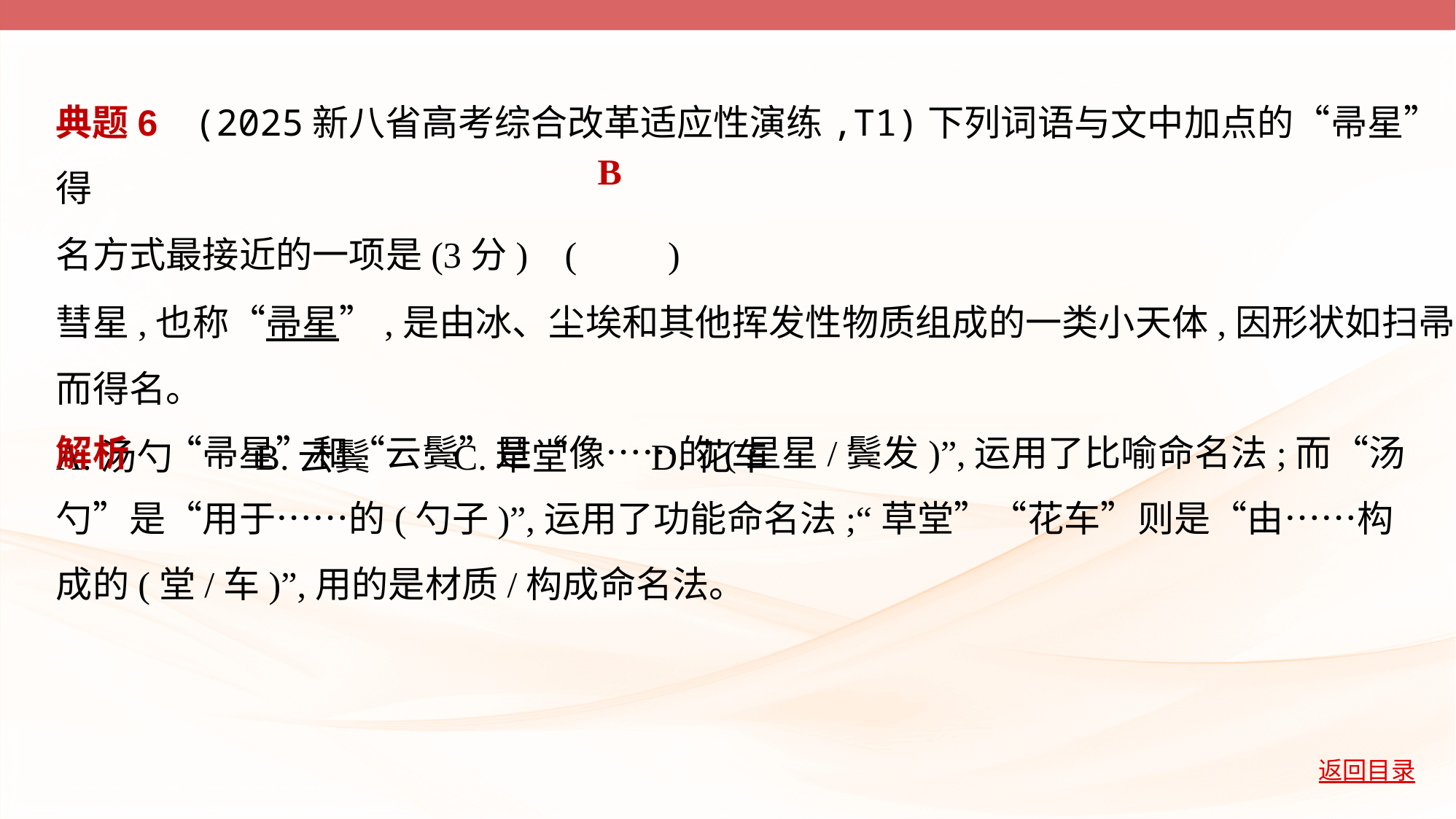

典题6    (2025新八省高考综合改革适应性演练,T1)下列词语与文中加点的“帚星”得
名方式最接近的一项是(3分) (          )
彗星,也称“帚星”,是由冰、尘埃和其他挥发性物质组成的一类小天体,因形状如扫帚
而得名。
A.汤勺　　B.云鬓　　C.草堂　　D.花车
B

解析　“帚星”和“云鬓”是“像……的(星星/鬓发)”,运用了比喻命名法;而“汤
勺”是“用于……的(勺子)”,运用了功能命名法;“草堂”“花车”则是“由……构
成的(堂/车)”,用的是材质/构成命名法。